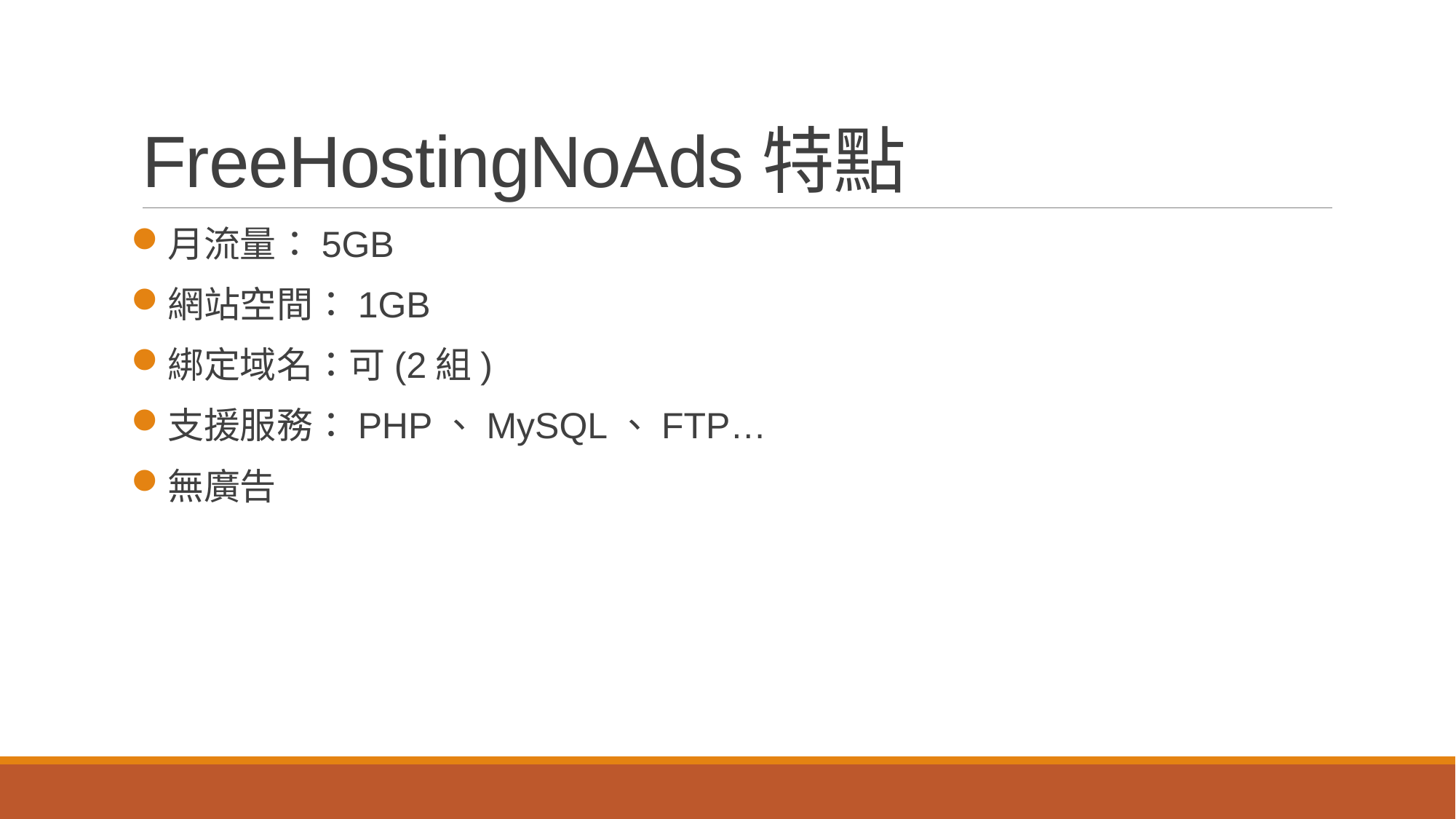

# FreeHostingNoAds特點
月流量：5GB
網站空間：1GB
綁定域名：可(2組)
支援服務：PHP、MySQL、FTP…
無廣告